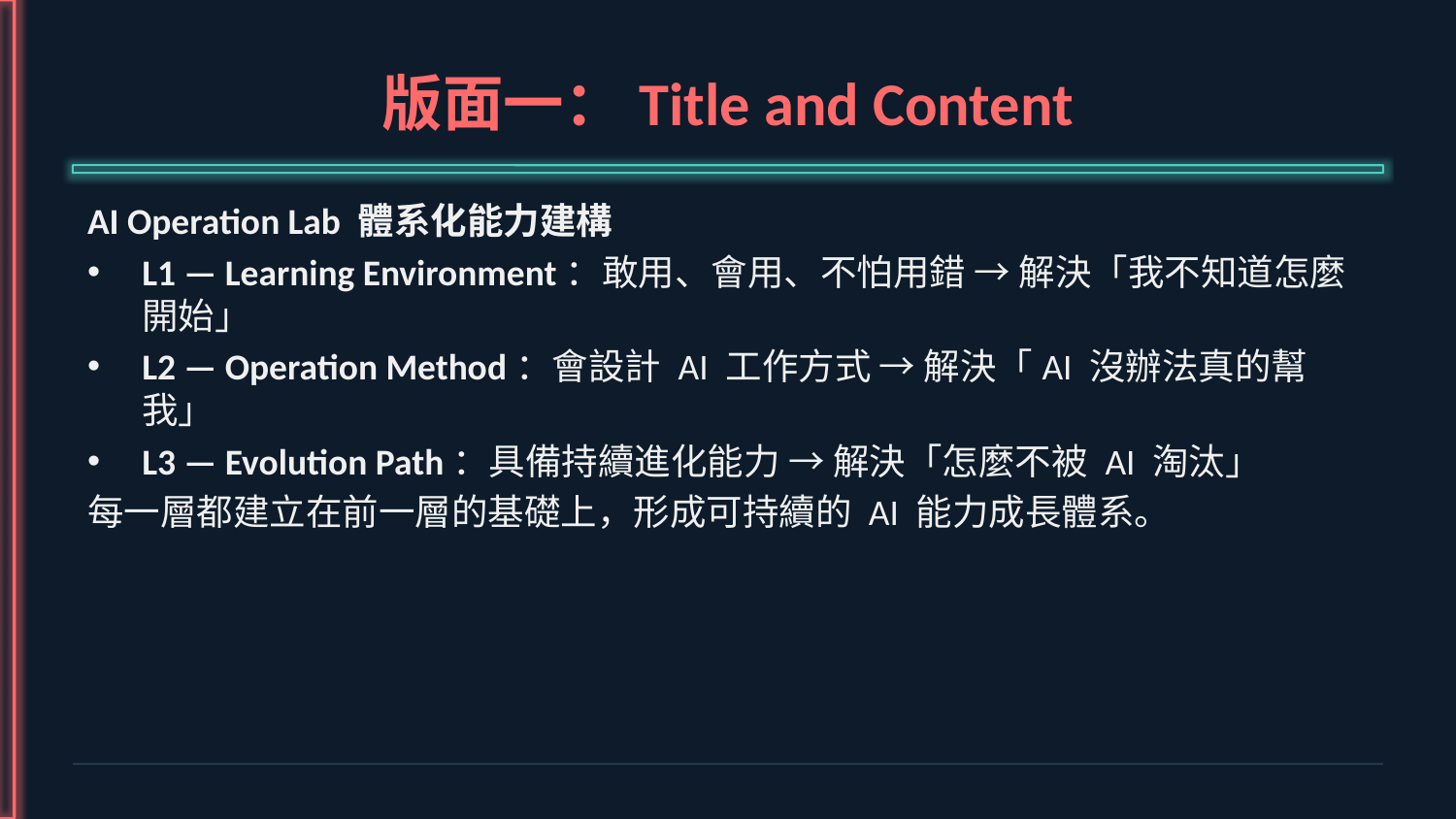

# 版面一：Title and Content
AI Operation Lab 體系化能力建構
L1 — Learning Environment：敢用、會用、不怕用錯 → 解決「我不知道怎麼開始」
L2 — Operation Method：會設計 AI 工作方式 → 解決「AI 沒辦法真的幫我」
L3 — Evolution Path：具備持續進化能力 → 解決「怎麼不被 AI 淘汰」
每一層都建立在前一層的基礎上，形成可持續的 AI 能力成長體系。